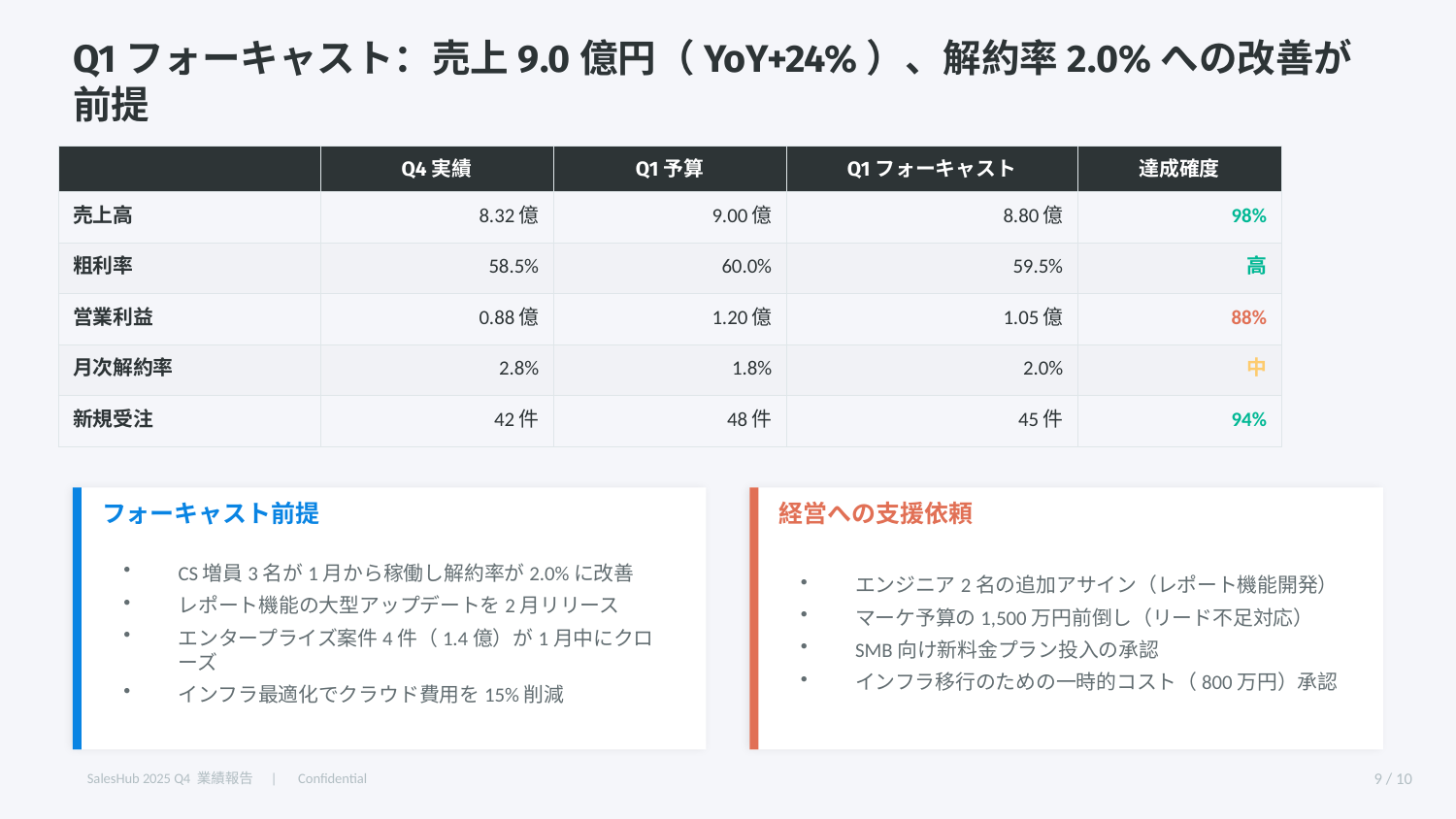

Q1フォーキャスト：売上9.0億円（YoY+24%）、解約率2.0%への改善が前提
|  | Q4実績 | Q1予算 | Q1フォーキャスト | 達成確度 |
| --- | --- | --- | --- | --- |
| 売上高 | 8.32億 | 9.00億 | 8.80億 | 98% |
| 粗利率 | 58.5% | 60.0% | 59.5% | 高 |
| 営業利益 | 0.88億 | 1.20億 | 1.05億 | 88% |
| 月次解約率 | 2.8% | 1.8% | 2.0% | 中 |
| 新規受注 | 42件 | 48件 | 45件 | 94% |

フォーキャスト前提
経営への支援依頼
CS増員3名が1月から稼働し解約率が2.0%に改善
レポート機能の大型アップデートを2月リリース
エンタープライズ案件4件（1.4億）が1月中にクローズ
インフラ最適化でクラウド費用を15%削減
エンジニア2名の追加アサイン（レポート機能開発）
マーケ予算の1,500万円前倒し（リード不足対応）
SMB向け新料金プラン投入の承認
インフラ移行のための一時的コスト（800万円）承認
SalesHub 2025 Q4 業績報告　|　Confidential
9 / 10